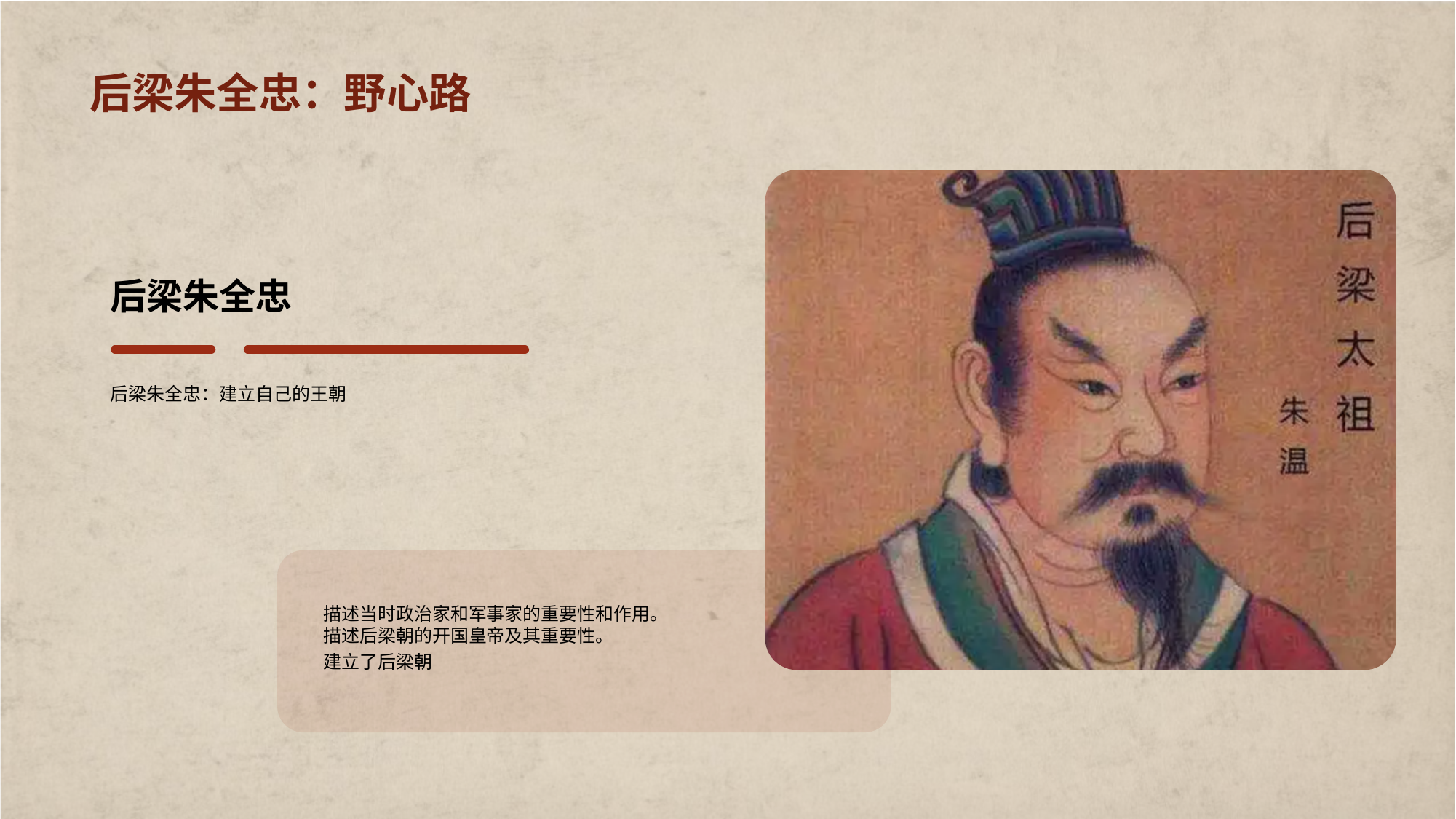

# 后梁朱全忠：野心路

后梁朱全忠
后梁朱全忠：建立自己的王朝

描述当时政治家和军事家的重要性和作用。
描述后梁朝的开国皇帝及其重要性。
建立了后梁朝